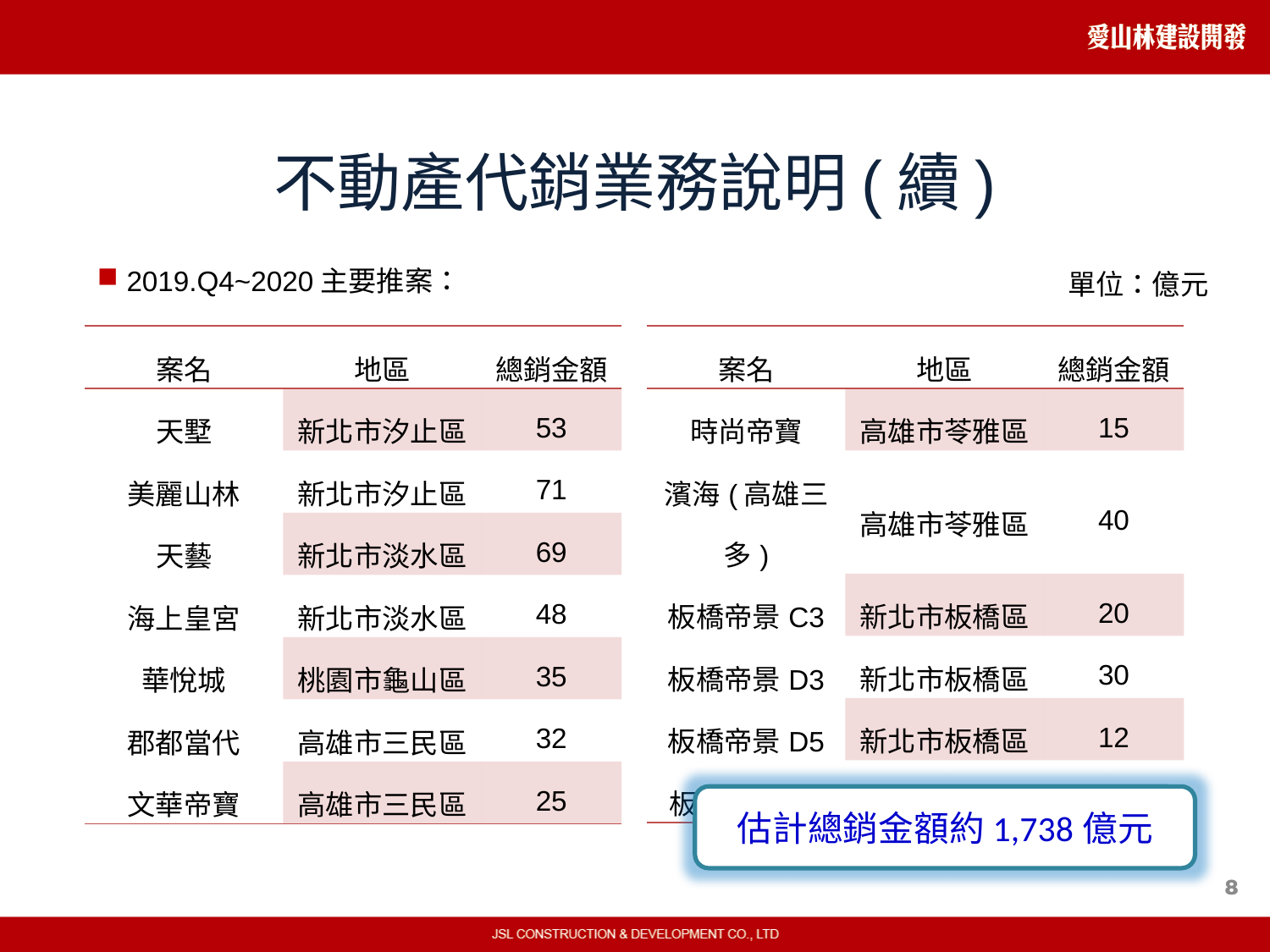

不動產代銷業務說明(續)

 2019.Q4~2020主要推案：
單位：億元
| 案名 | 地區 | 總銷金額 |
| --- | --- | --- |
| 天墅 | 新北市汐止區 | 53 |
| 美麗山林 | 新北市汐止區 | 71 |
| 天藝 | 新北市淡水區 | 69 |
| 海上皇宮 | 新北市淡水區 | 48 |
| 華悅城 | 桃園市龜山區 | 35 |
| 郡都當代 | 高雄市三民區 | 32 |
| 文華帝寶 | 高雄市三民區 | 25 |
| 案名 | 地區 | 總銷金額 |
| --- | --- | --- |
| 時尚帝寶 | 高雄市苓雅區 | 15 |
| 濱海(高雄三多) | 高雄市苓雅區 | 40 |
| 板橋帝景C3 | 新北市板橋區 | 20 |
| 板橋帝景D3 | 新北市板橋區 | 30 |
| 板橋帝景D5 | 新北市板橋區 | 12 |
| 板橋帝景F2 | 新北市板橋區 | 15 |
估計總銷金額約1,738億元
8